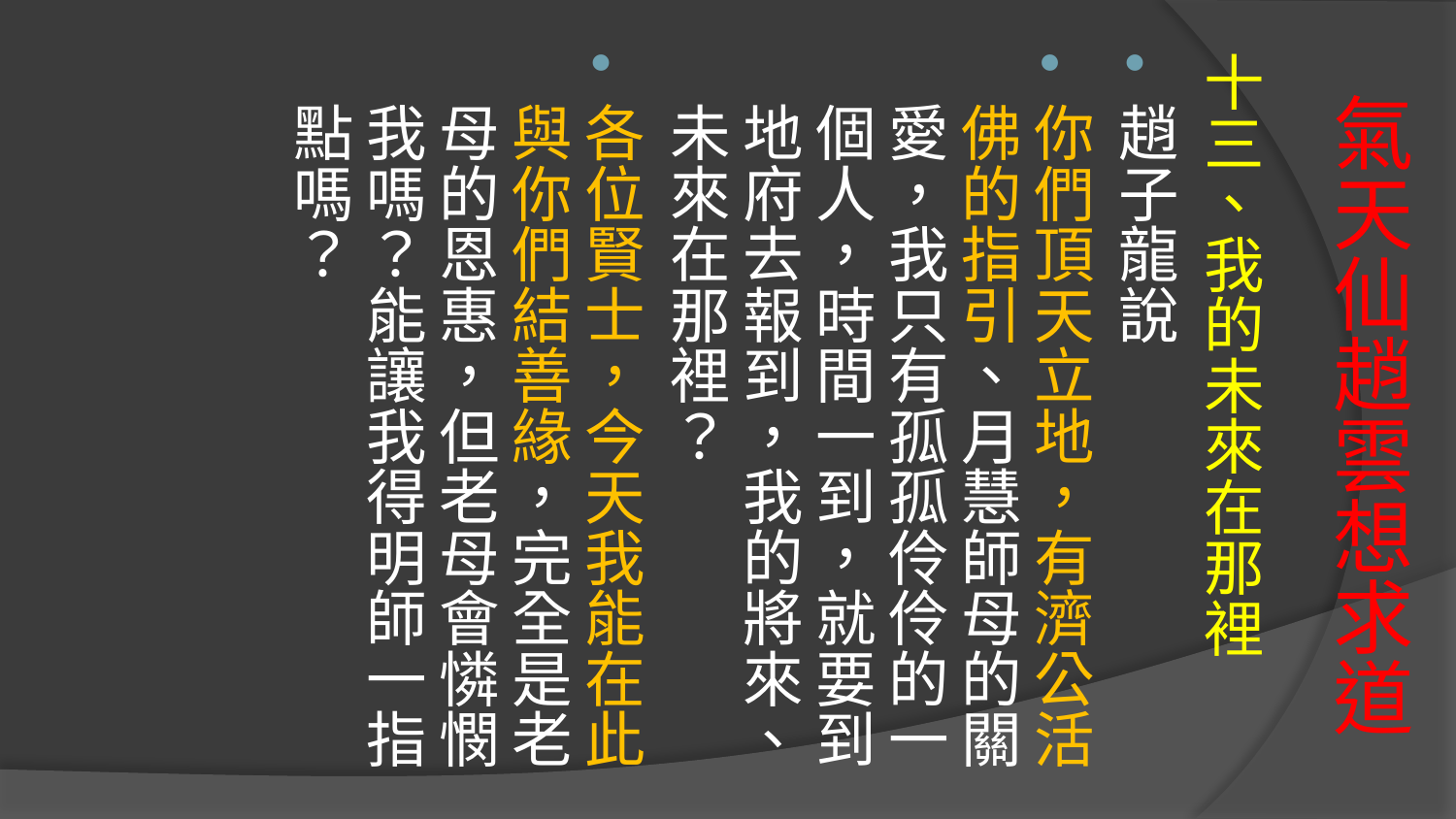

十三、我的未來在那裡
趙子龍說
你們頂天立地，有濟公活佛的指引、月慧師母的關愛，我只有孤孤伶伶的一個人，時間一到，就要到地府去報到，我的將來、未來在那裡？
各位賢士，今天我能在此與你們結善緣，完全是老母的恩惠，但老母會憐憫我嗎？能讓我得明師一指點嗎？

# 氣天仙趙雲想求道